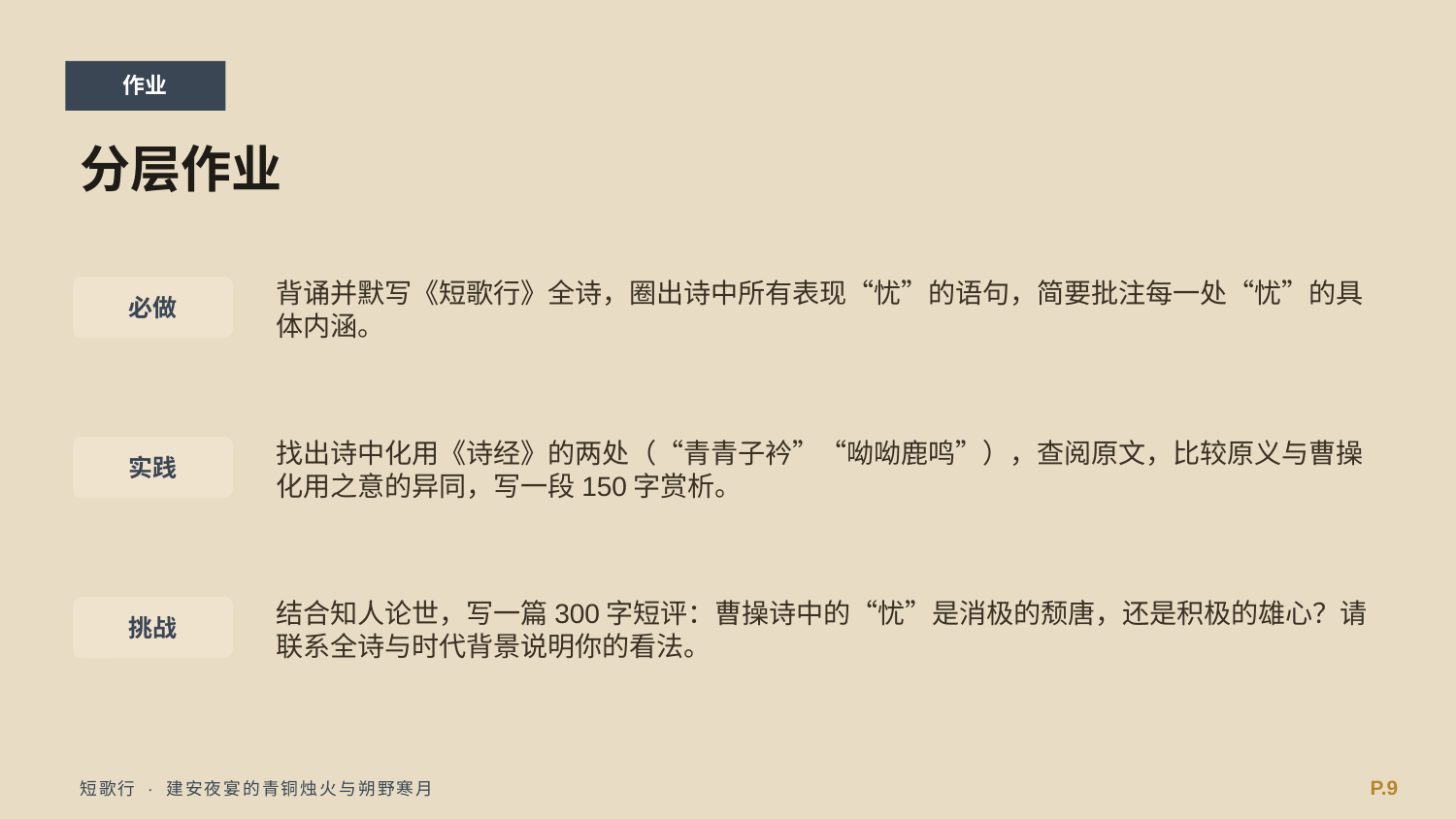

作业

分层作业
背诵并默写《短歌行》全诗，圈出诗中所有表现“忧”的语句，简要批注每一处“忧”的具体内涵。
必做

找出诗中化用《诗经》的两处（“青青子衿”“呦呦鹿鸣”），查阅原文，比较原义与曹操化用之意的异同，写一段150字赏析。
实践

结合知人论世，写一篇300字短评：曹操诗中的“忧”是消极的颓唐，还是积极的雄心？请联系全诗与时代背景说明你的看法。
挑战

P.9
短歌行 · 建安夜宴的青铜烛火与朔野寒月